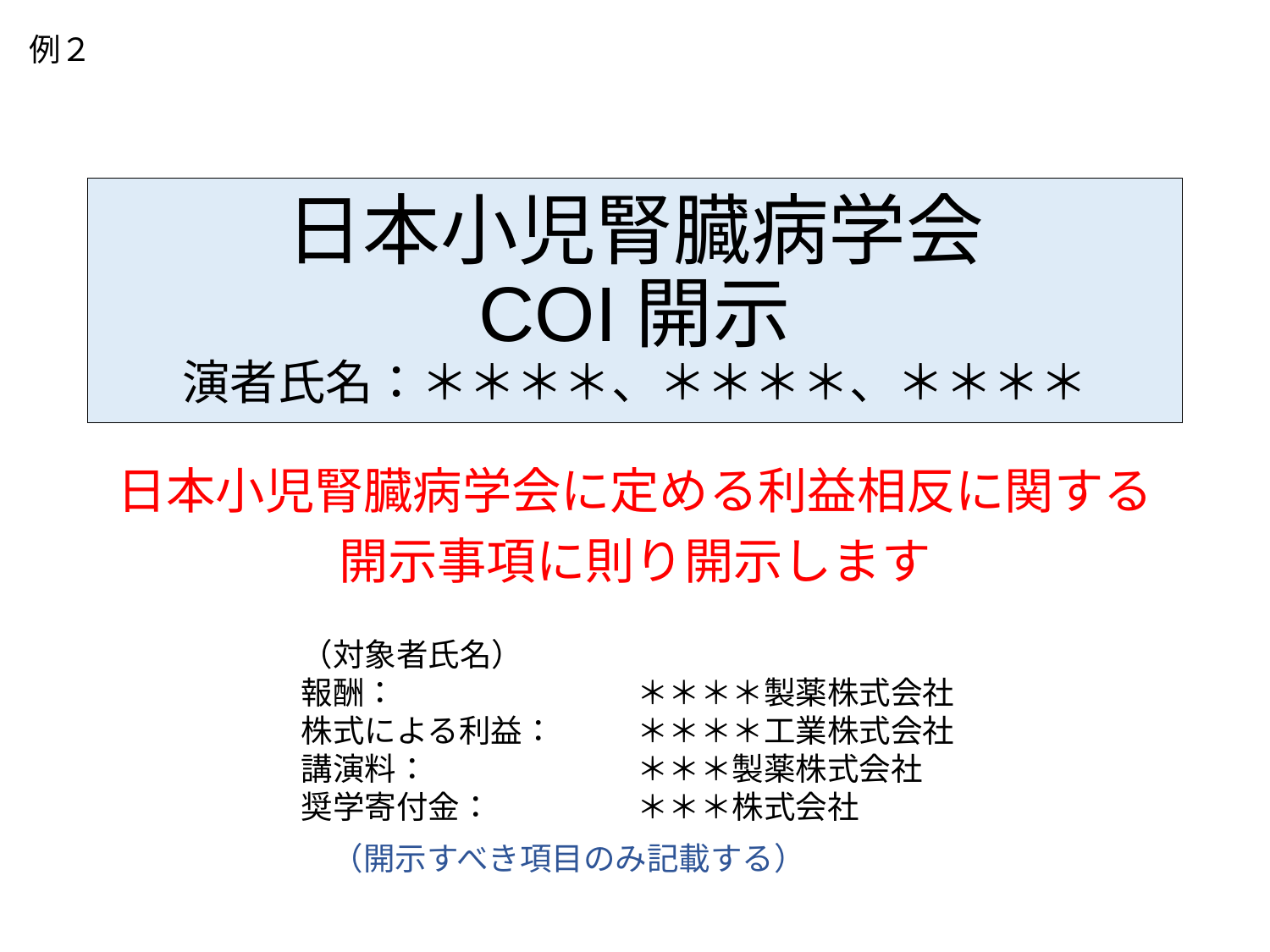

例２
# 日本小児腎臓病学会 COI開示 演者氏名：＊＊＊＊、＊＊＊＊、＊＊＊＊
日本小児腎臓病学会に定める利益相反に関する
開示事項に則り開示します
（対象者氏名）
報酬：	＊＊＊＊製薬株式会社
株式による利益：	＊＊＊＊工業株式会社
講演料：	＊＊＊製薬株式会社
奨学寄付金：	＊＊＊株式会社
（開示すべき項目のみ記載する）